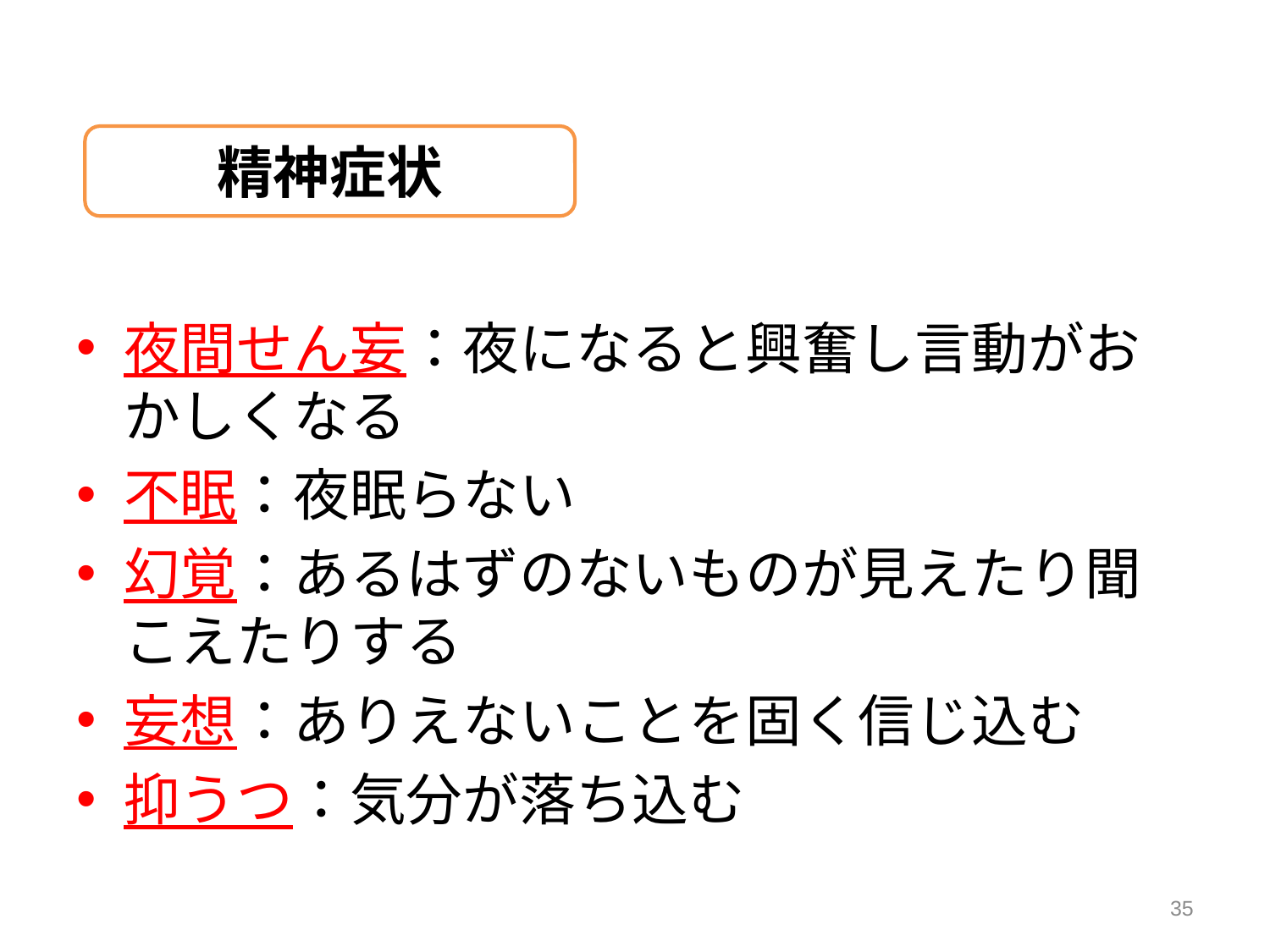

精神症状
夜間せん妄：夜になると興奮し言動がおかしくなる
不眠：夜眠らない
幻覚：あるはずのないものが見えたり聞こえたりする
妄想：ありえないことを固く信じ込む
抑うつ：気分が落ち込む

35